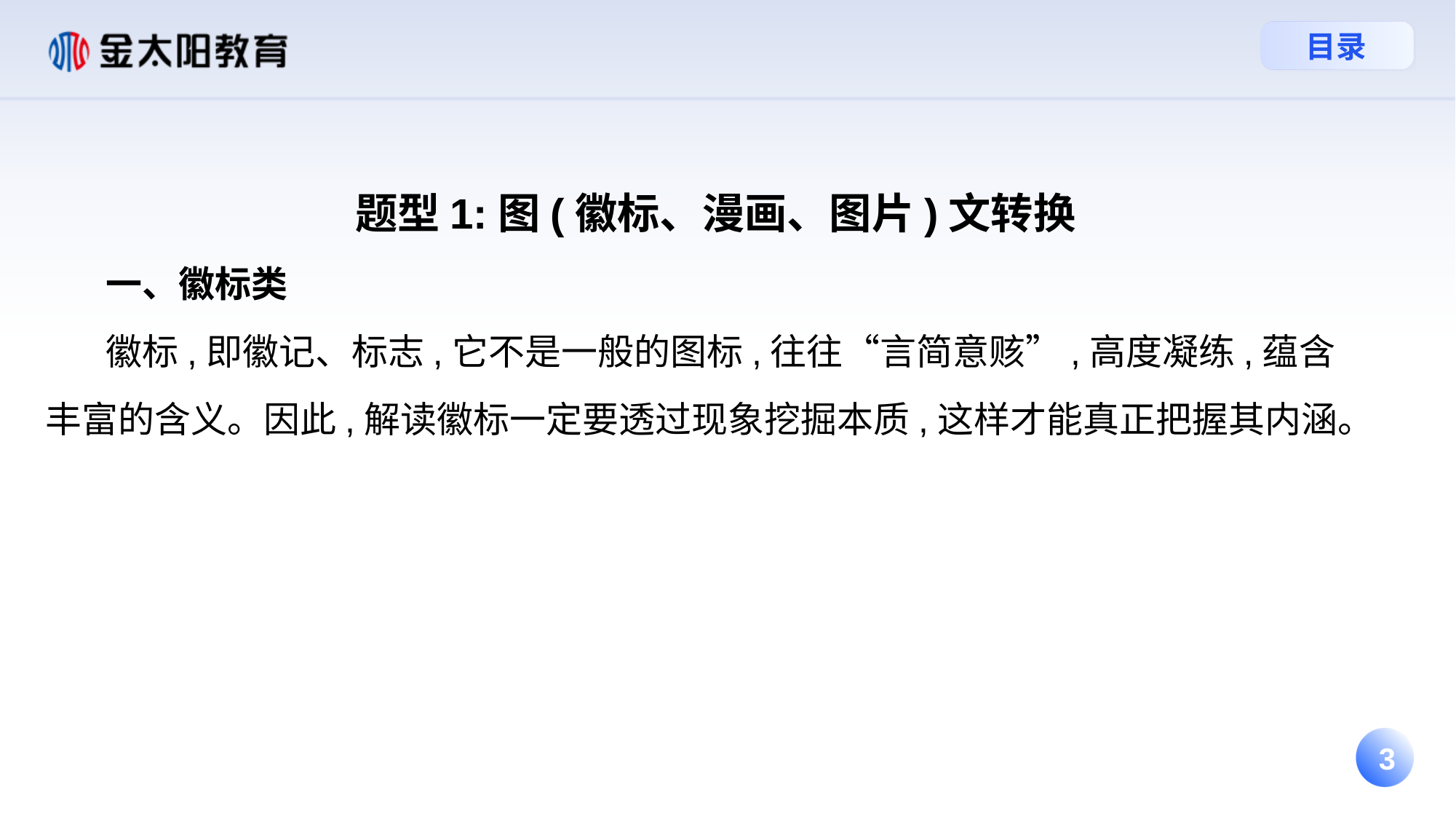

题型1:图(徽标、漫画、图片)文转换
  一、徽标类
  徽标,即徽记、标志,它不是一般的图标,往往“言简意赅”,高度凝练,蕴含丰富的含义。因此,解读徽标一定要透过现象挖掘本质,这样才能真正把握其内涵。